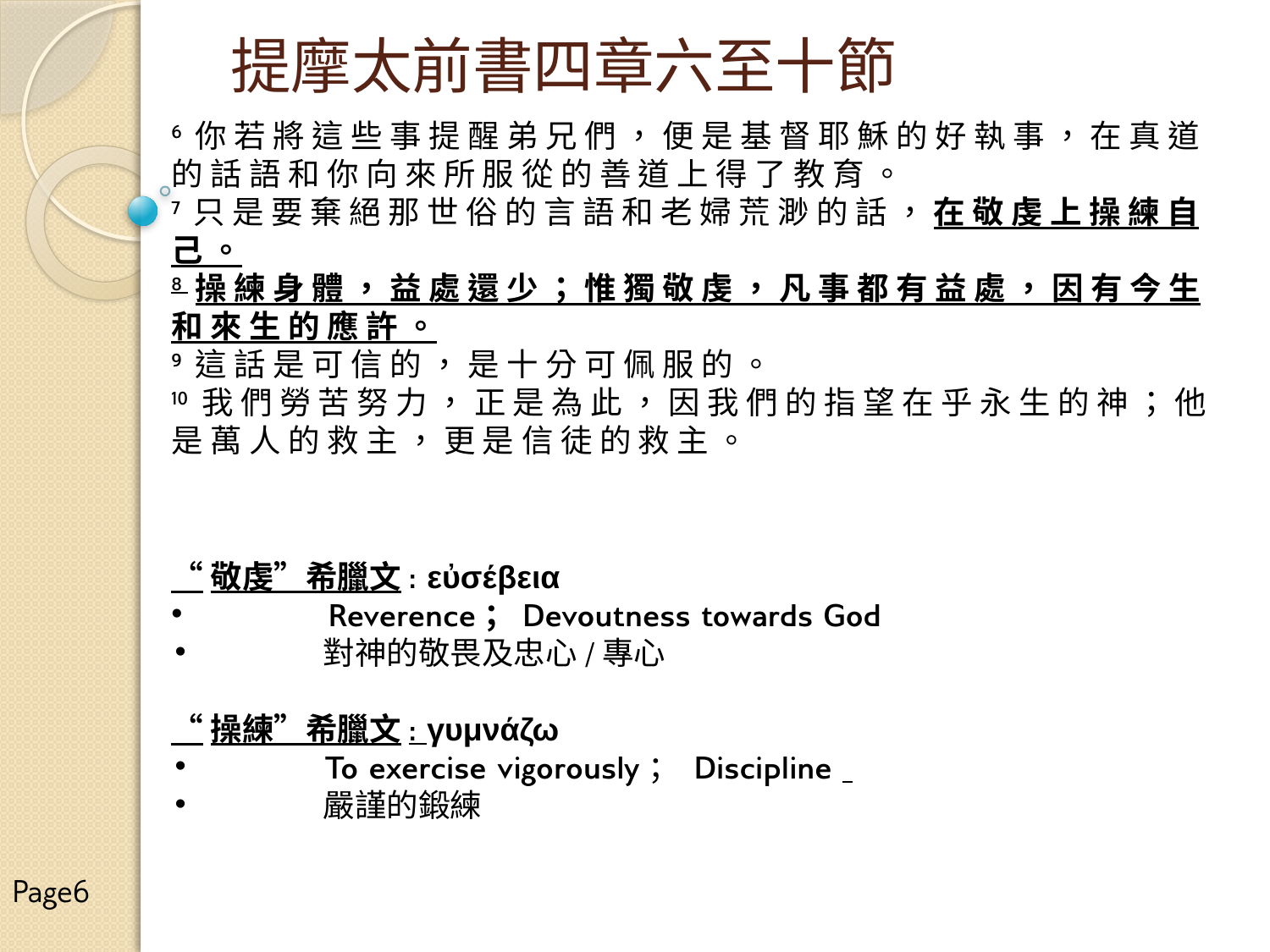

提摩太前書四章六至十節
6 你 若 將 這 些 事 提 醒 弟 兄 們 ， 便 是 基 督 耶 穌 的 好 執 事 ， 在 真 道 的 話 語 和 你 向 來 所 服 從 的 善 道 上 得 了 教 育 。
7 只 是 要 棄 絕 那 世 俗 的 言 語 和 老 婦 荒 渺 的 話 ， 在 敬 虔 上 操 練 自 己 。
8 操 練 身 體 ， 益 處 還 少 ； 惟 獨 敬 虔 ， 凡 事 都 有 益 處 ， 因 有 今 生 和 來 生 的 應 許 。
9 這 話 是 可 信 的 ， 是 十 分 可 佩 服 的 。
10 我 們 勞 苦 努 力 ， 正 是 為 此 ， 因 我 們 的 指 望 在 乎 永 生 的 神 ； 他 是 萬 人 的 救 主 ， 更 是 信 徒 的 救 主 。

“敬虔”希臘文: εὐσέβεια
      Reverence；Devoutness towards God
   對神的敬畏及忠心/專心

“操練”希臘文: γυμνάζω
   To exercise vigorously； Discipline
   嚴謹的鍛練

Page6